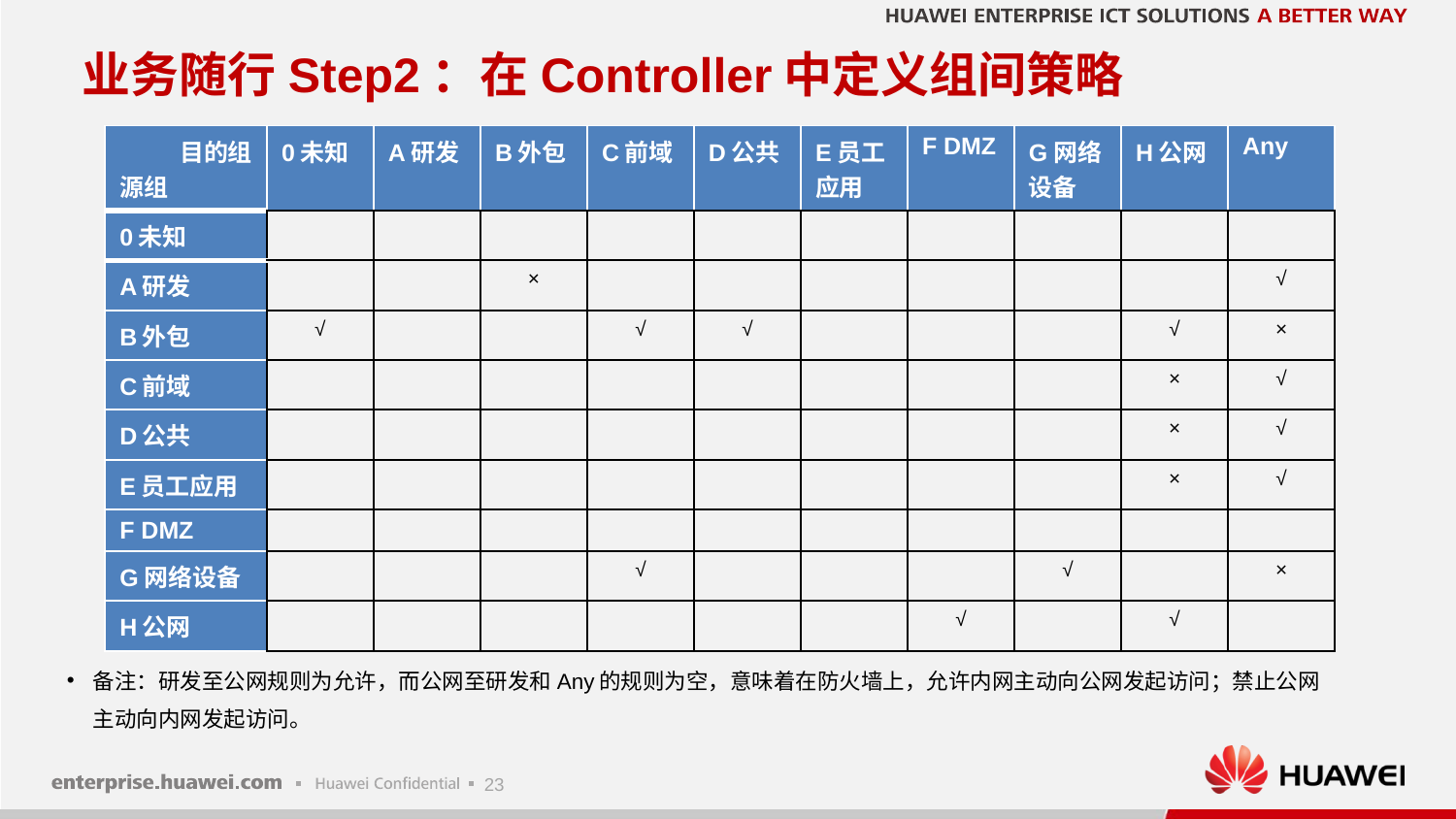

# 业务随行Step2：在Controller中定义组间策略
| 目的组 源组 | 0未知 | A研发 | B外包 | C前域 | D公共 | E员工应用 | F DMZ | G网络设备 | H公网 | Any |
| --- | --- | --- | --- | --- | --- | --- | --- | --- | --- | --- |
| 0未知 |  |  |  |  |  |  |  |  |  |  |
| A研发 |  |  | × |  |  |  |  |  |  | √ |
| B外包 | √ |  |  | √ | √ |  |  |  | √ | × |
| C前域 |  |  |  |  |  |  |  |  | × | √ |
| D公共 |  |  |  |  |  |  |  |  | × | √ |
| E员工应用 |  |  |  |  |  |  |  |  | × | √ |
| F DMZ |  |  |  |  |  |  |  |  |  |  |
| G网络设备 |  |  |  | √ |  |  |  | √ |  | × |
| H公网 |  |  |  |  |  |  | √ |  | √ |  |
备注：研发至公网规则为允许，而公网至研发和Any的规则为空，意味着在防火墙上，允许内网主动向公网发起访问；禁止公网主动向内网发起访问。